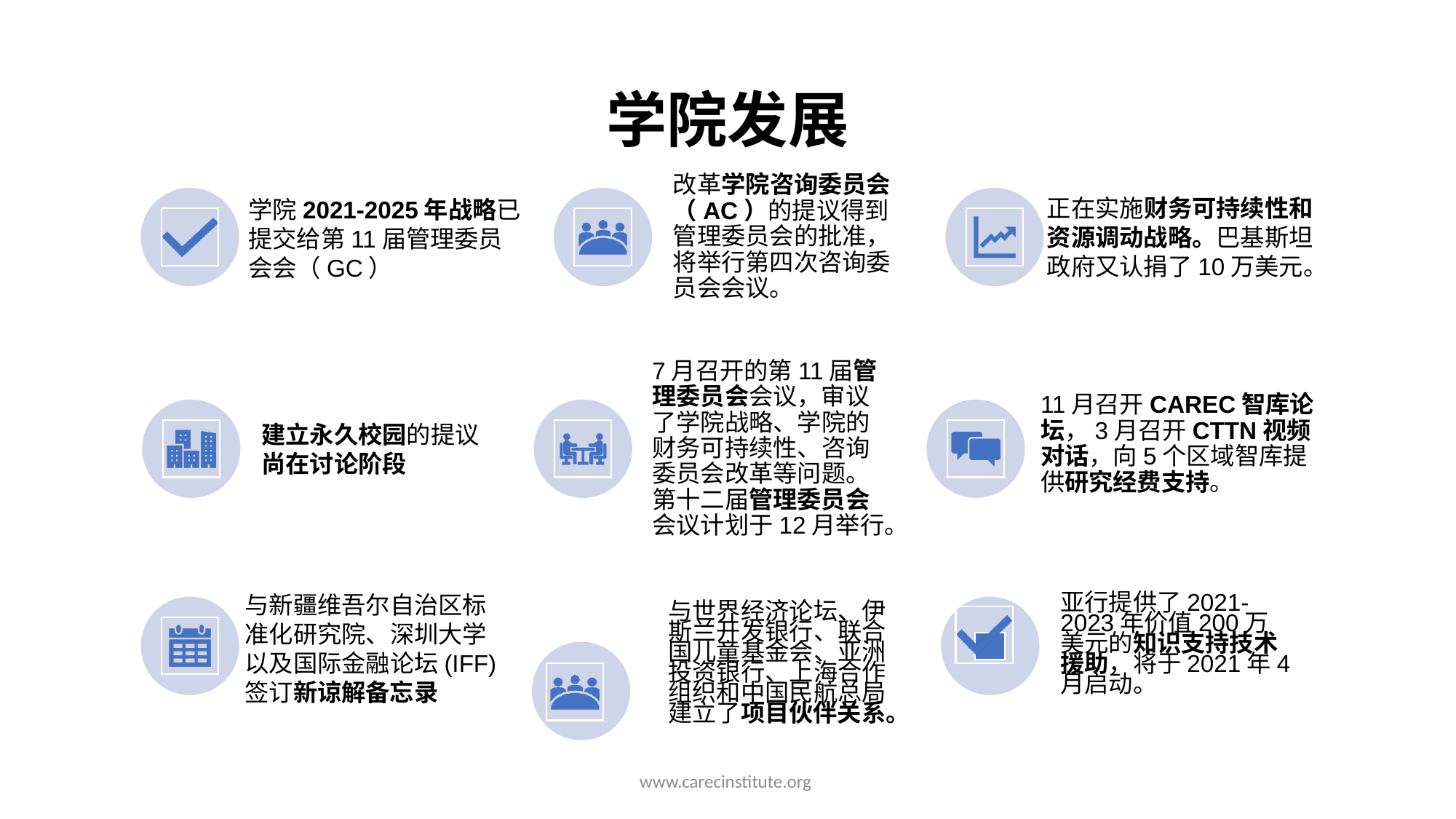

# 学院发展
学院2021-2025年战略已提交给第11届管理委员会会（GC）
改革学院咨询委员会（AC）的提议得到管理委员会的批准，将举行第四次咨询委员会会议。
正在实施财务可持续性和资源调动战略。巴基斯坦政府又认捐了10万美元。
建立永久校园的提议尚在讨论阶段
7月召开的第11届管理委员会会议，审议了学院战略、学院的财务可持续性、咨询委员会改革等问题。 第十二届管理委员会会议计划于12月举行。
11月召开CAREC智库论坛，3月召开CTTN视频对话，向5个区域智库提供研究经费支持。
与新疆维吾尔自治区标准化研究院、深圳大学以及国际金融论坛(IFF)签订新谅解备忘录

与世界经济论坛、伊斯兰开发银行、联合国儿童基金会、亚洲投资银行、上海合作组织和中国民航总局建立了项目伙伴关系。
亚行提供了2021-2023年价值200万美元的知识支持技术援助，将于2021年4月启动。

www.carecinstitute.org
6